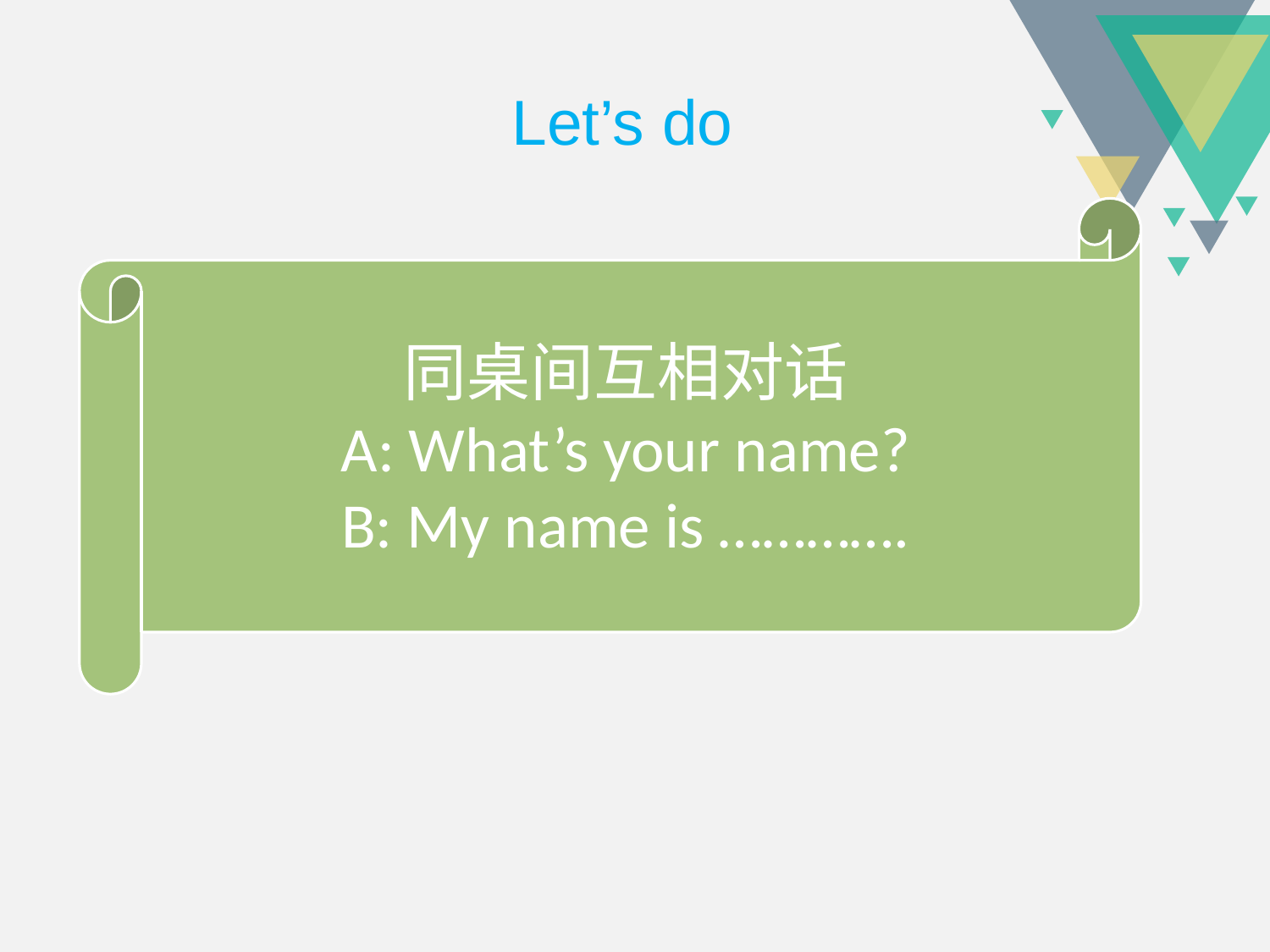

Let’s do
同桌间互相对话
A: What’s your name?
B: My name is ………….